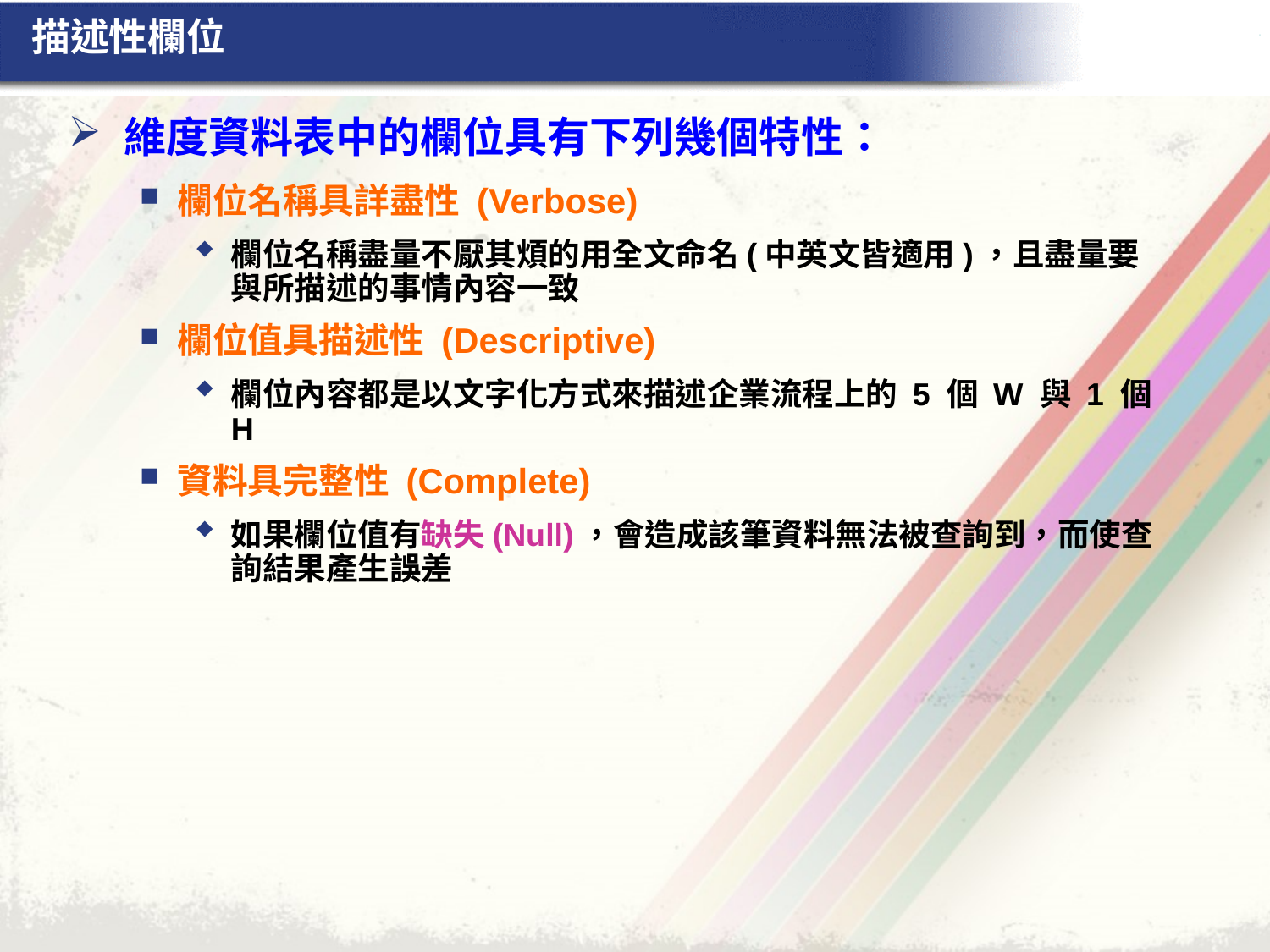

# 描述性欄位
維度資料表中的欄位具有下列幾個特性：
欄位名稱具詳盡性 (Verbose)
欄位名稱盡量不厭其煩的用全文命名(中英文皆適用)，且盡量要與所描述的事情內容一致
欄位值具描述性 (Descriptive)
欄位內容都是以文字化方式來描述企業流程上的 5 個 W 與 1 個 H
資料具完整性 (Complete)
如果欄位值有缺失(Null)，會造成該筆資料無法被查詢到，而使查詢結果產生誤差